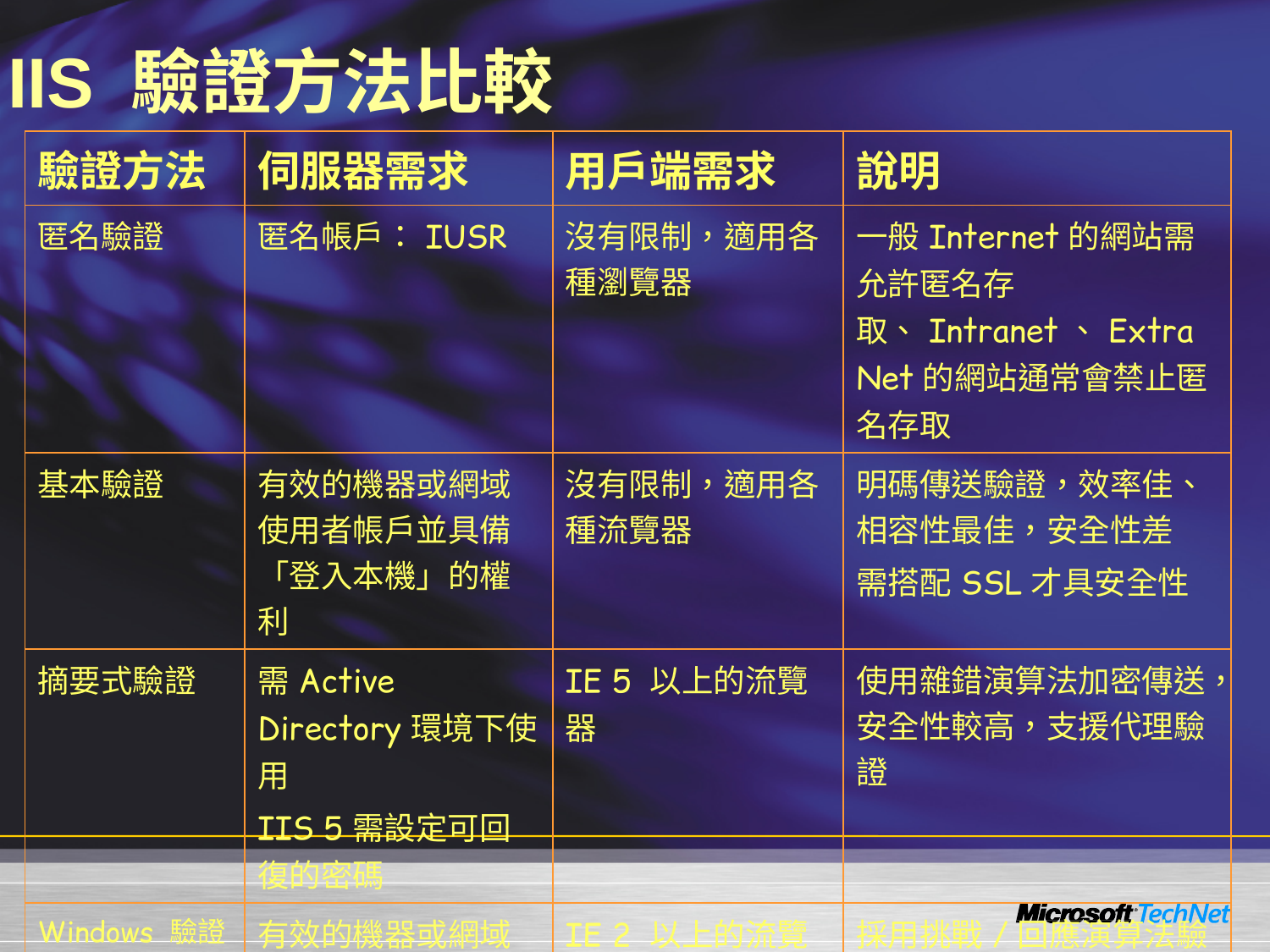

# IIS 驗證方法比較
| 驗證方法 | 伺服器需求 | 用戶端需求 | 說明 |
| --- | --- | --- | --- |
| 匿名驗證 | 匿名帳戶：IUSR | 沒有限制，適用各種瀏覽器 | 一般Internet的網站需允許匿名存取、Intranet、ExtraNet的網站通常會禁止匿名存取 |
| 基本驗證 | 有效的機器或網域使用者帳戶並具備「登入本機」的權利 | 沒有限制，適用各種流覽器 | 明碼傳送驗證，效率佳、相容性最佳，安全性差 需搭配SSL才具安全性 |
| 摘要式驗證 | 需Active Directory環境下使用 IIS 5需設定可回復的密碼 | IE 5 以上的流覽器 | 使用雜錯演算法加密傳送，安全性較高，支援代理驗證 |
| Windows 驗證 | 有效的機器或網域使用者帳戶 | IE 2 以上的流覽器 | 採用挑戰/回應演算法驗證，高安全性，但NTLM無法支援代理驗證 |